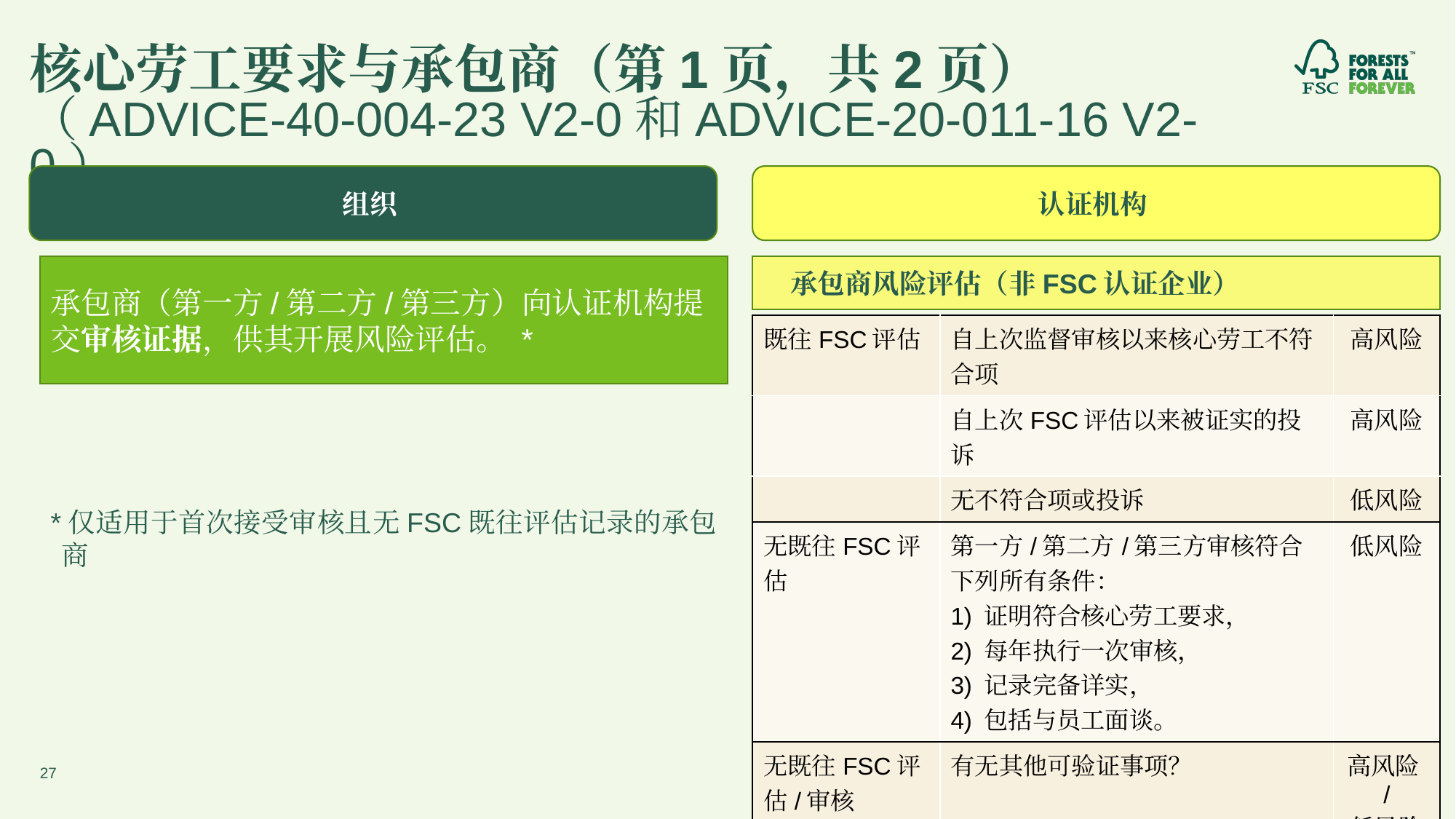

# 核心劳工要求与承包商（第1页，共2页） （ADVICE-40-004-23 V2-0和ADVICE-20-011-16 V2-0）
组织
认证机构
承包商（第一方/第二方/第三方）向认证机构提交审核证据，供其开展风险评估。 *
   承包商风险评估（非FSC认证企业）
| 既往FSC评估 | 自上次监督审核以来核心劳工不符合项 | 高风险 |
| --- | --- | --- |
|  | 自上次FSC评估以来被证实的投诉 | 高风险 |
|  | 无不符合项或投诉 | 低风险 |
| 无既往FSC评估 | 第一方/第二方/第三方审核符合下列所有条件： 1) 证明符合核心劳工要求， 2) 每年执行一次审核， 3) 记录完备详实， 4) 包括与员工面谈。 | 低风险 |
| 无既往FSC评估/审核 | 有无其他可验证事项？ | 高风险/ 低风险 |
*仅适用于首次接受审核且无FSC既往评估记录的承包商
27